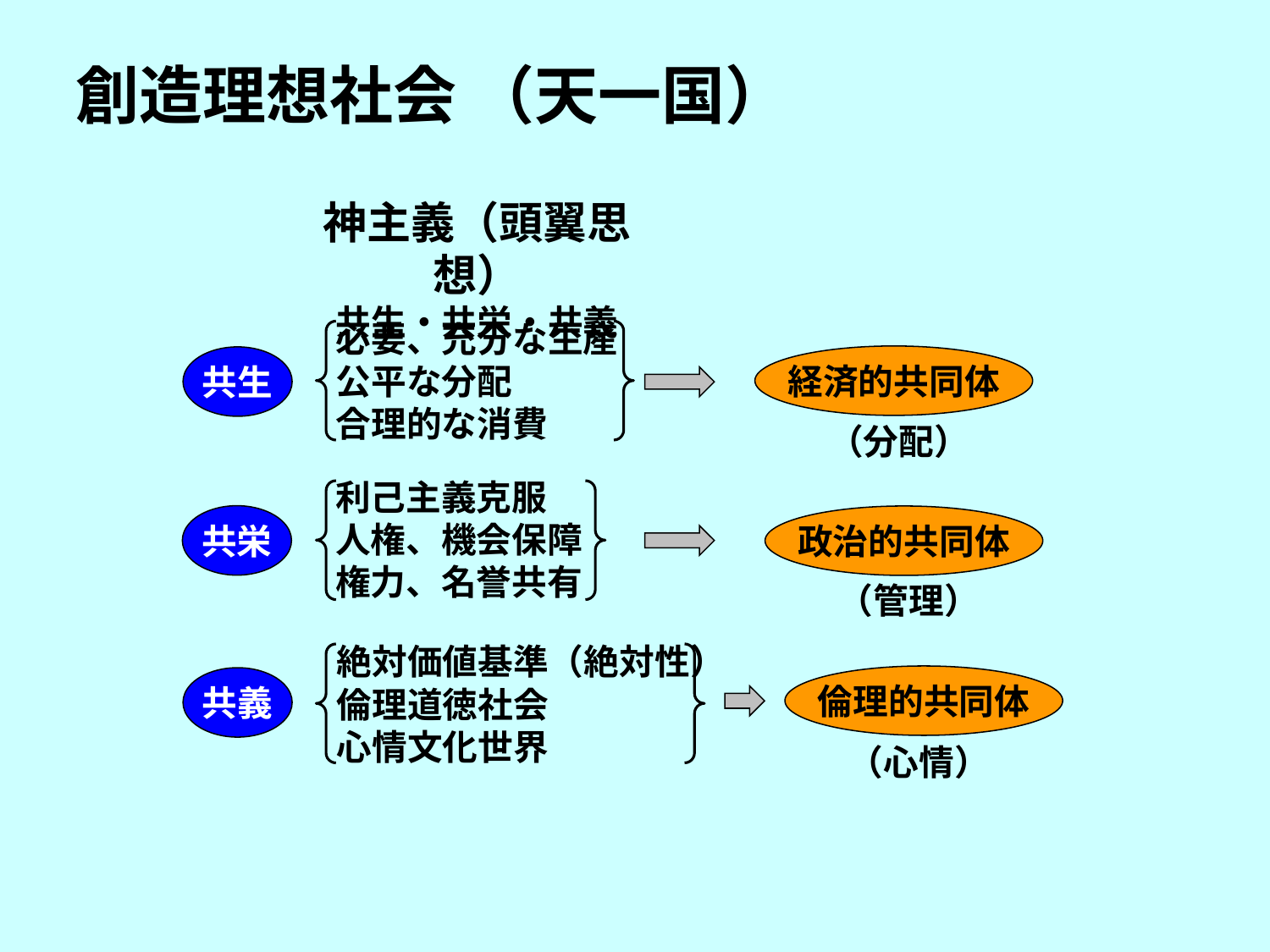

創造理想社会 （天一国）
神主義（頭翼思想）
共生・共栄・共義
必要、充分な生産
公平な分配
合理的な消費

経済的共同体
共生

（分配）
利己主義克服
人権、機会保障
権力、名誉共有

共栄
政治的共同体

（管理）
絶対価値基準（絶対性）
倫理道徳社会
心情文化世界

倫理的共同体
共義

（心情）